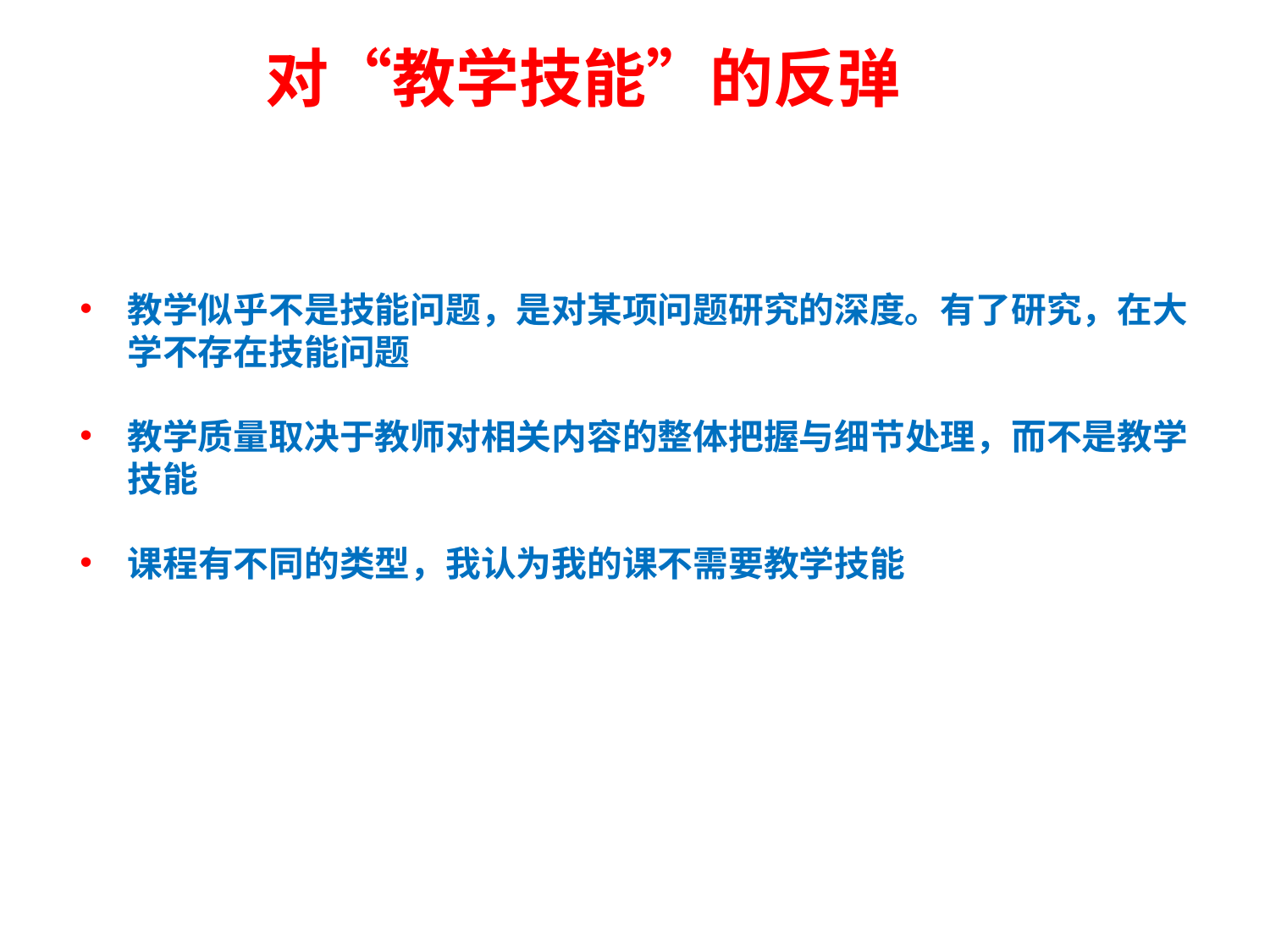

# 对“教学技能”的反弹

教学似乎不是技能问题，是对某项问题研究的深度。有了研究，在大学不存在技能问题
教学质量取决于教师对相关内容的整体把握与细节处理，而不是教学技能
课程有不同的类型，我认为我的课不需要教学技能